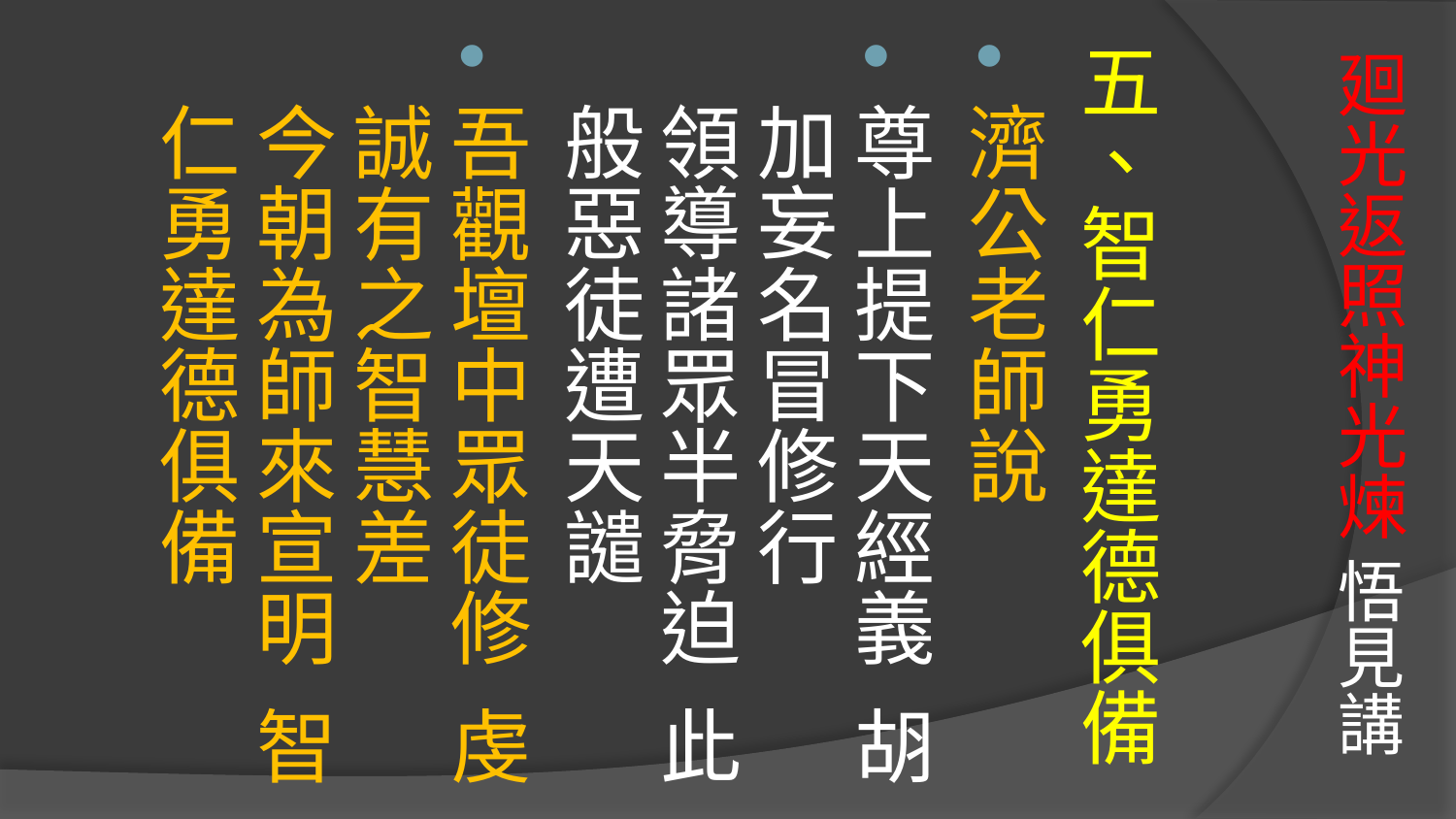

# 廻光返照神光煉 悟見講
五、智仁勇達德俱備
濟公老師說
尊上提下天經義  胡加妄名冒修行
領導諸眾半脅迫  此般惡徒遭天譴
吾觀壇中眾徒修  虔誠有之智慧差
今朝為師來宣明  智仁勇達德俱備